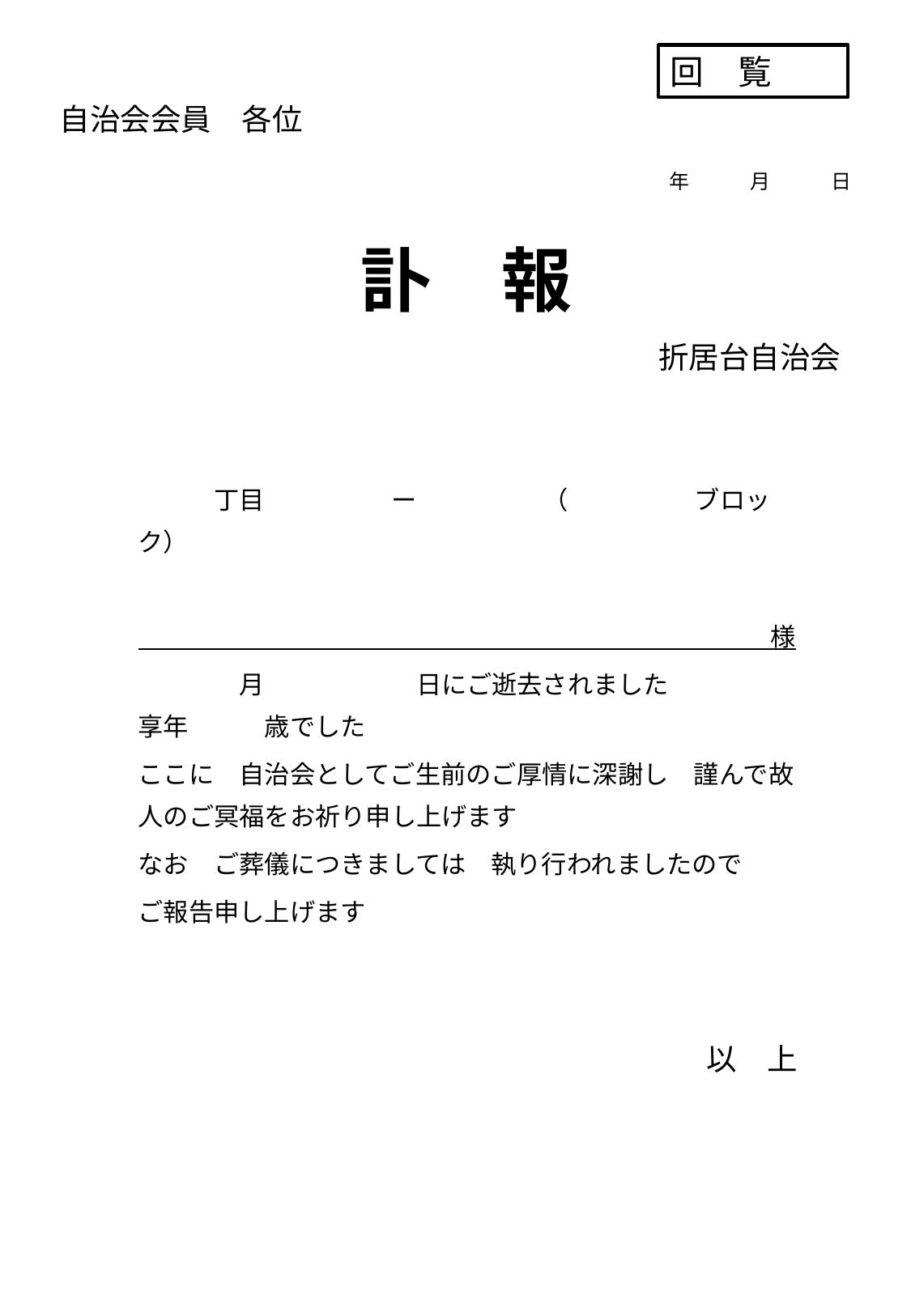

回　覧
自治会会員　各位
年　　　月　　　日
# 訃　報
折居台自治会

　　　丁目　　　　　ー　　　　　（　　　　　ブロック）

　　　　　　　　　　　　　　　　　　　　　　　　　様
　　　　月　　　　　　日にご逝去されました
享年　　　歳でした
ここに　自治会としてご生前のご厚情に深謝し　謹んで故人のご冥福をお祈り申し上げます
なお　ご葬儀につきましては　執り行われましたので
ご報告申し上げます
以　上